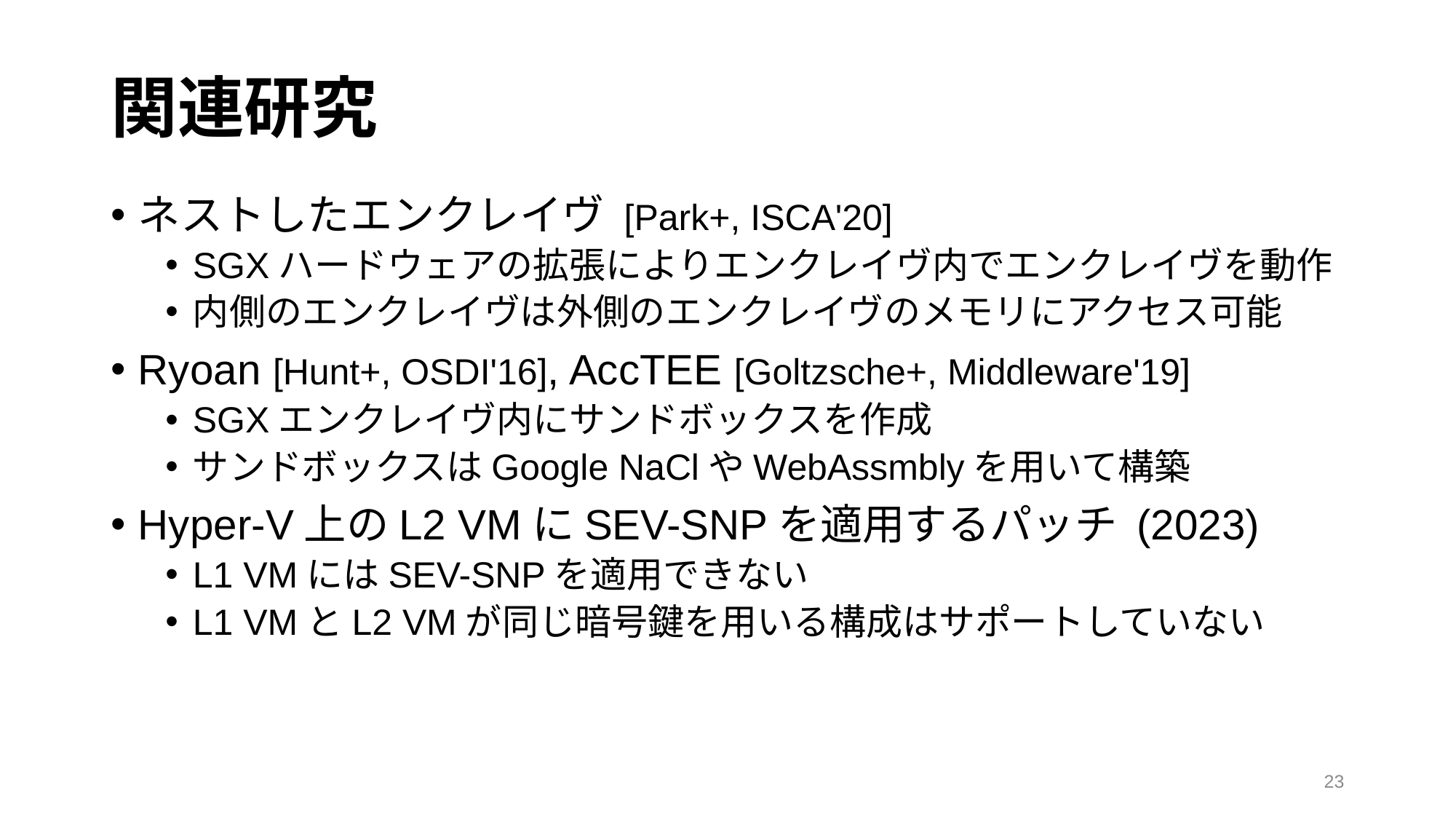

# 関連研究
ネストしたエンクレイヴ [Park+, ISCA'20]
SGXハードウェアの拡張によりエンクレイヴ内でエンクレイヴを動作
内側のエンクレイヴは外側のエンクレイヴのメモリにアクセス可能
Ryoan [Hunt+, OSDI'16], AccTEE [Goltzsche+, Middleware'19]
SGXエンクレイヴ内にサンドボックスを作成
サンドボックスはGoogle NaClやWebAssmblyを用いて構築
Hyper-V上のL2 VMにSEV-SNPを適用するパッチ (2023)
L1 VMにはSEV-SNPを適用できない
L1 VMとL2 VMが同じ暗号鍵を用いる構成はサポートしていない
23